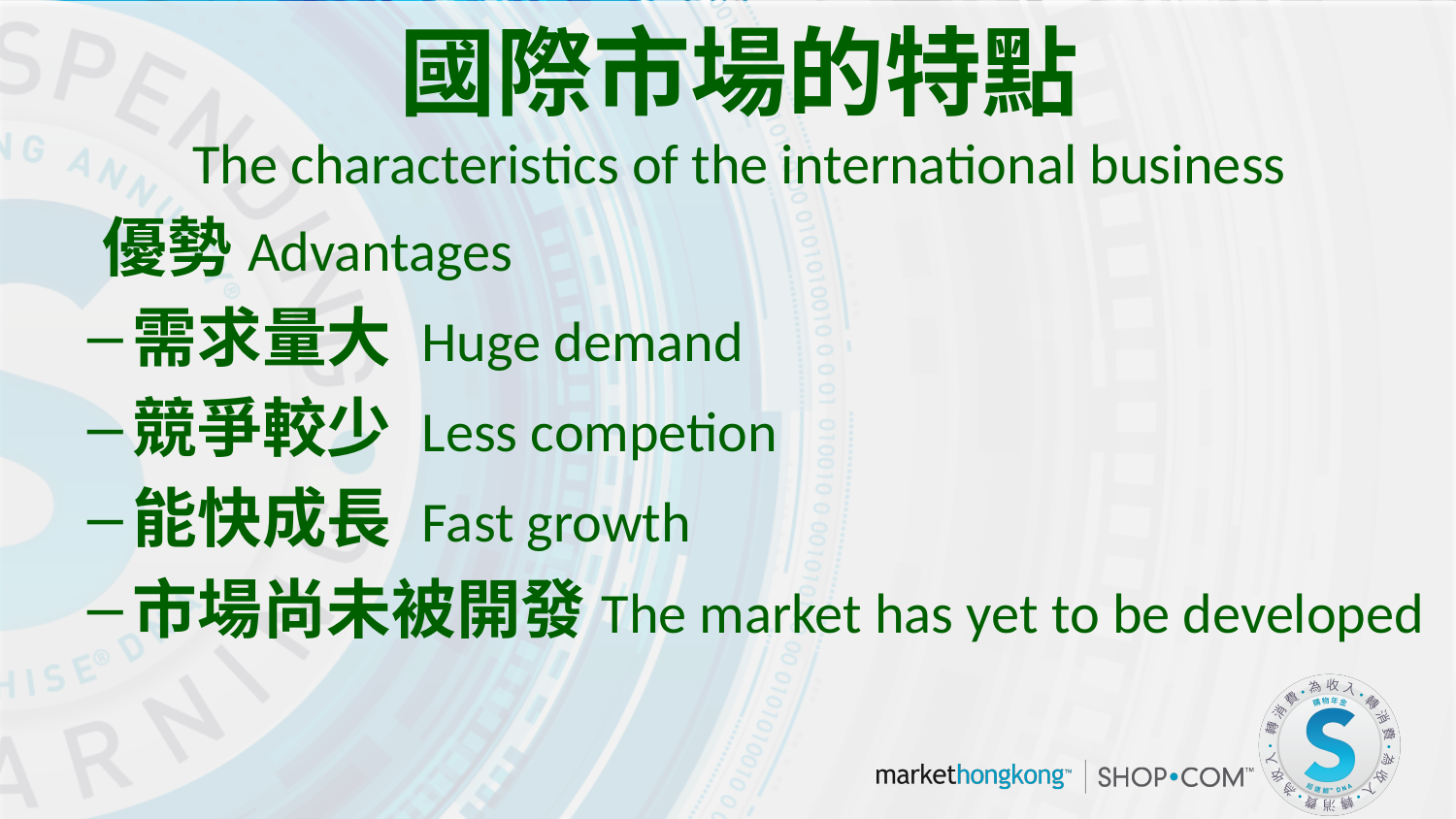

# 國際市場的特點 The characteristics of the international business
	  優勢Advantages
需求量大 Huge demand
競爭較少 Less competion
能快成長 Fast growth
市場尚未被開發The market has yet to be developed